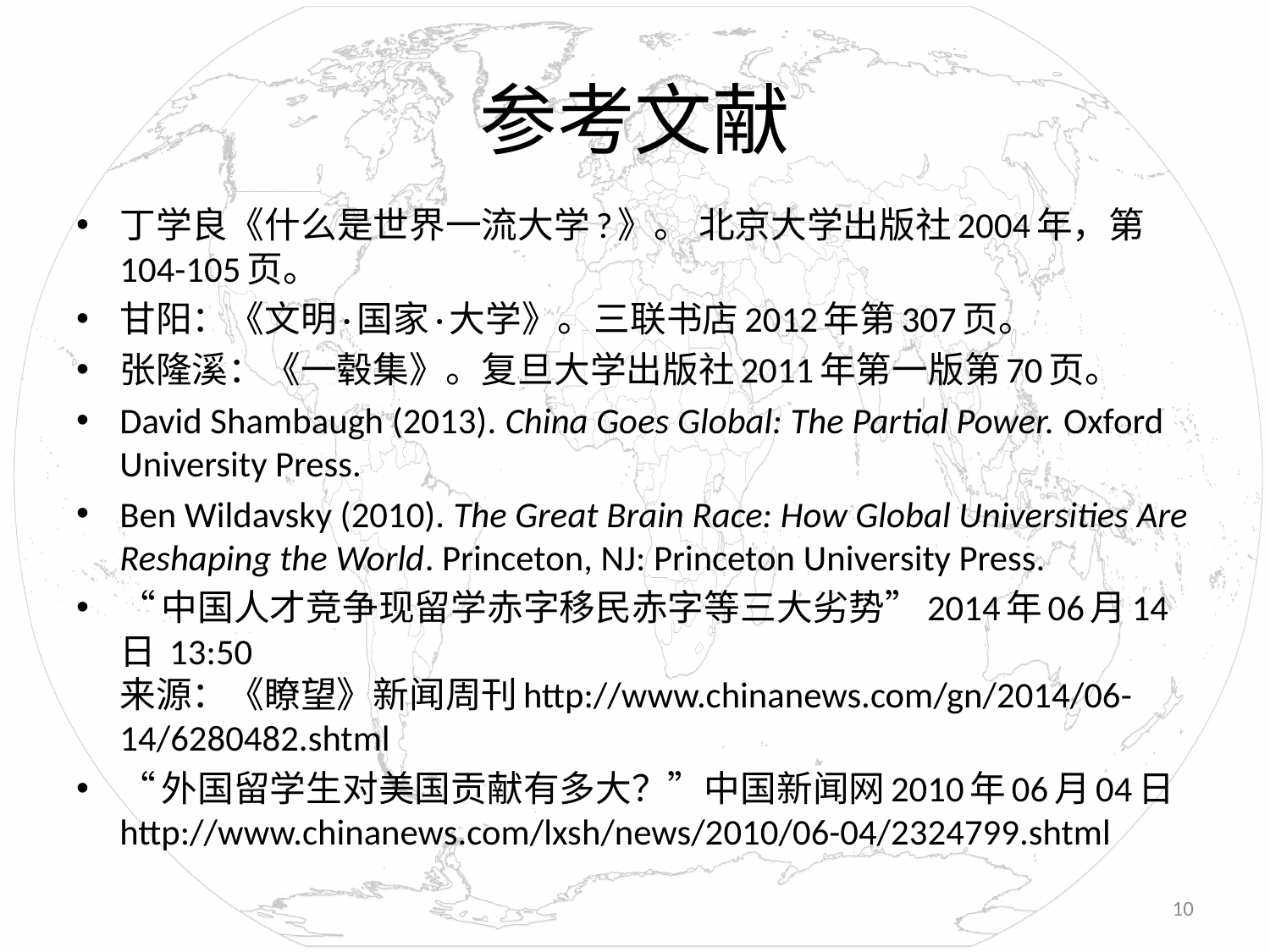

# 参考文献
丁学良《什么是世界一流大学?》。 北京大学出版社2004年，第104-105页。
甘阳：《文明·国家·大学》。三联书店2012年第307页。
张隆溪：《一毂集》。复旦大学出版社2011年第一版第70页。
David Shambaugh (2013). China Goes Global: The Partial Power. Oxford University Press.
Ben Wildavsky (2010). The Great Brain Race: How Global Universities Are Reshaping the World. Princeton, NJ: Princeton University Press.
“中国人才竞争现留学赤字移民赤字等三大劣势”2014年06月14日 13:50　来源：《瞭望》新闻周刊http://www.chinanews.com/gn/2014/06-14/6280482.shtml
“外国留学生对美国贡献有多大？”中国新闻网2010年06月04日http://www.chinanews.com/lxsh/news/2010/06-04/2324799.shtml

10